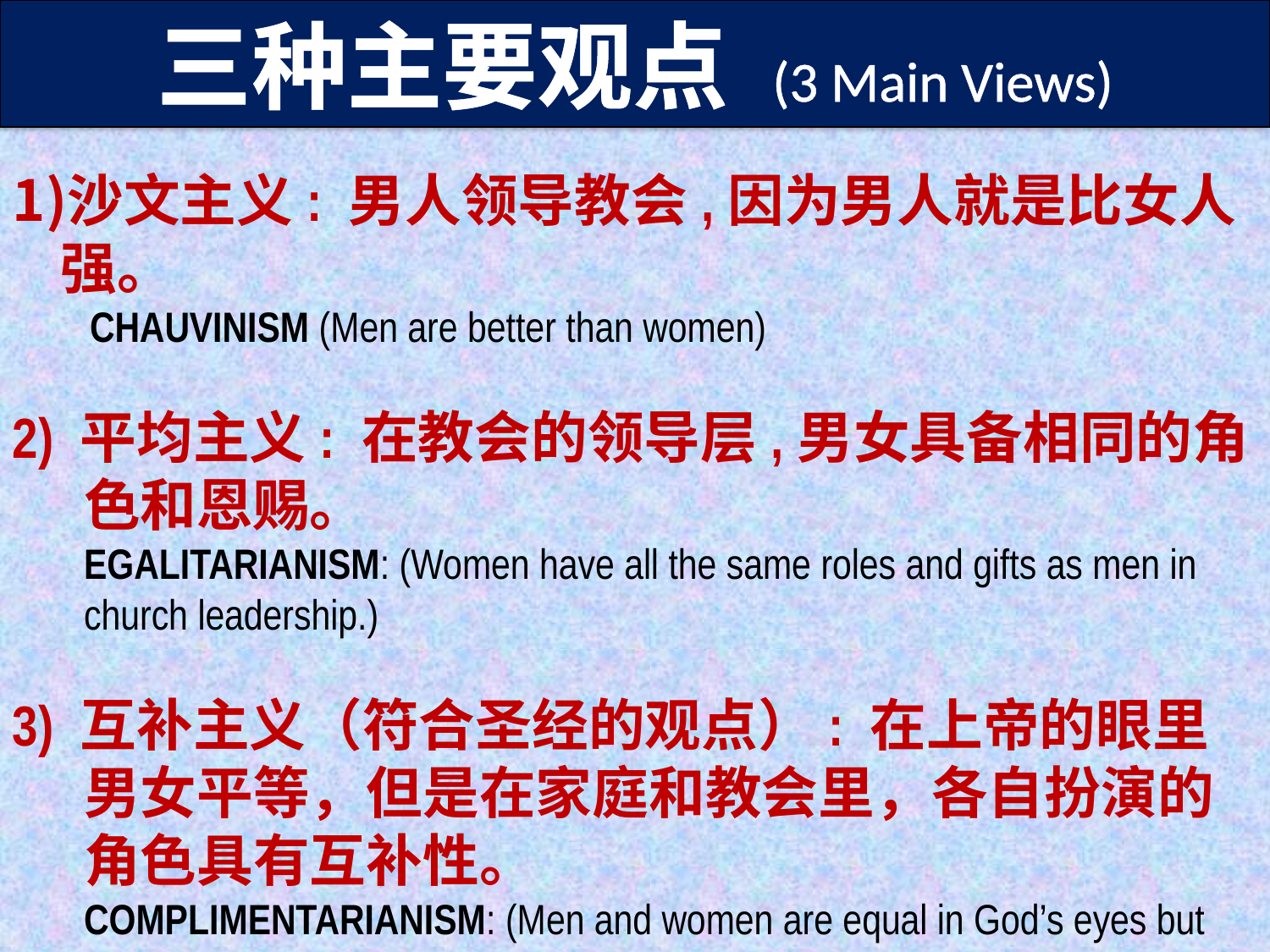

三种主要观点 (3 Main Views)
沙文主义: 男人领导教会,因为男人就是比女人强。
	   CHAUVINISM (Men are better than women)

2) 平均主义: 在教会的领导层,男女具备相同的角色和恩赐。
	EGALITARIANISM: (Women have all the same roles and gifts as men in church leadership.)

3) 互补主义（符合圣经的观点）: 在上帝的眼里男女平等，但是在家庭和教会里，各自扮演的角色具有互补性。
	COMPLIMENTARIANISM: (Men and women are equal in God’s eyes but are given complimentary roles in the family and church)